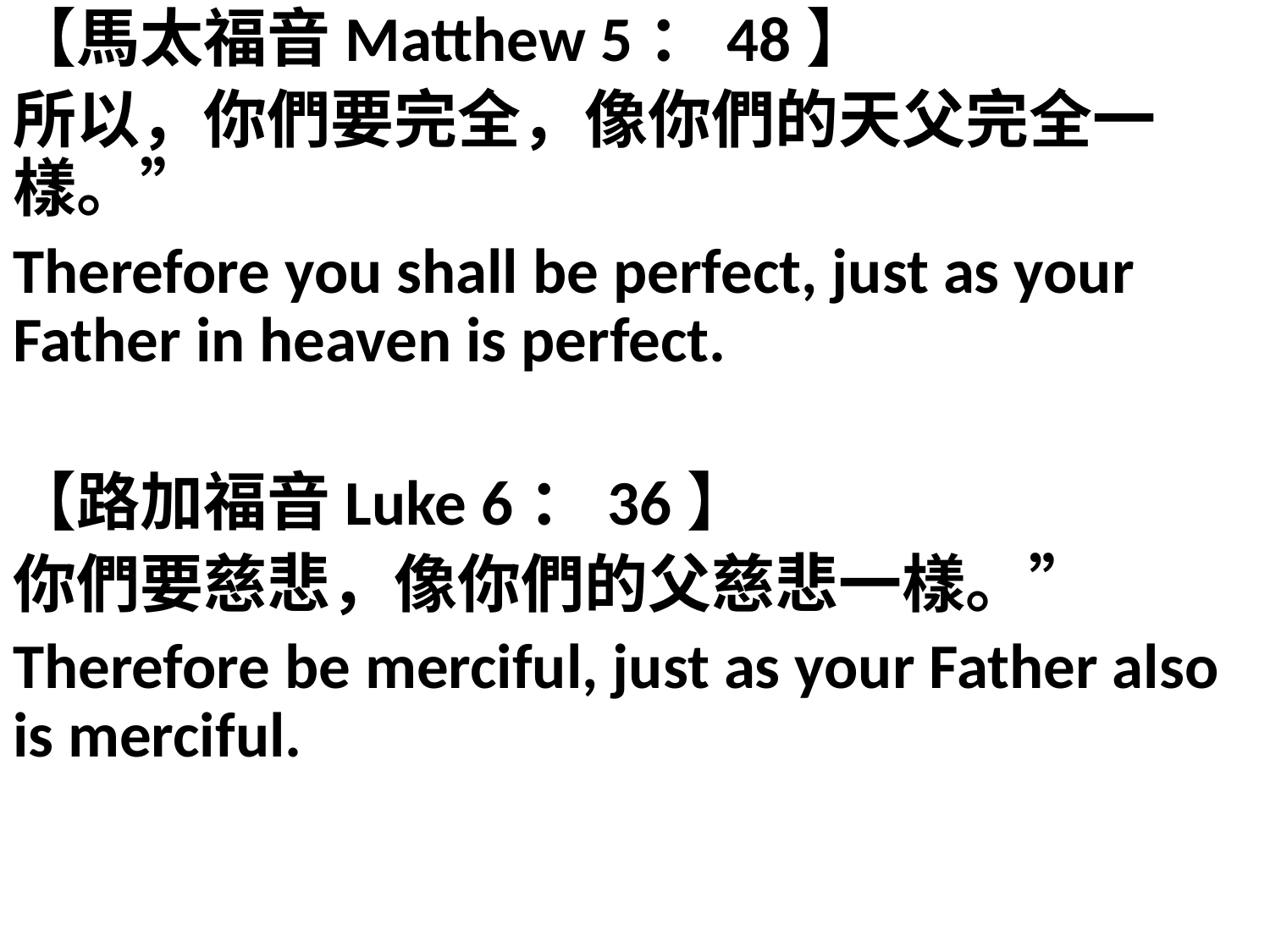

【馬太福音Matthew 5：48】
所以，你們要完全，像你們的天父完全一樣。”
Therefore you shall be perfect, just as your Father in heaven is perfect.

【路加福音Luke 6：36】
你們要慈悲，像你們的父慈悲一樣。”
Therefore be merciful, just as your Father also is merciful.